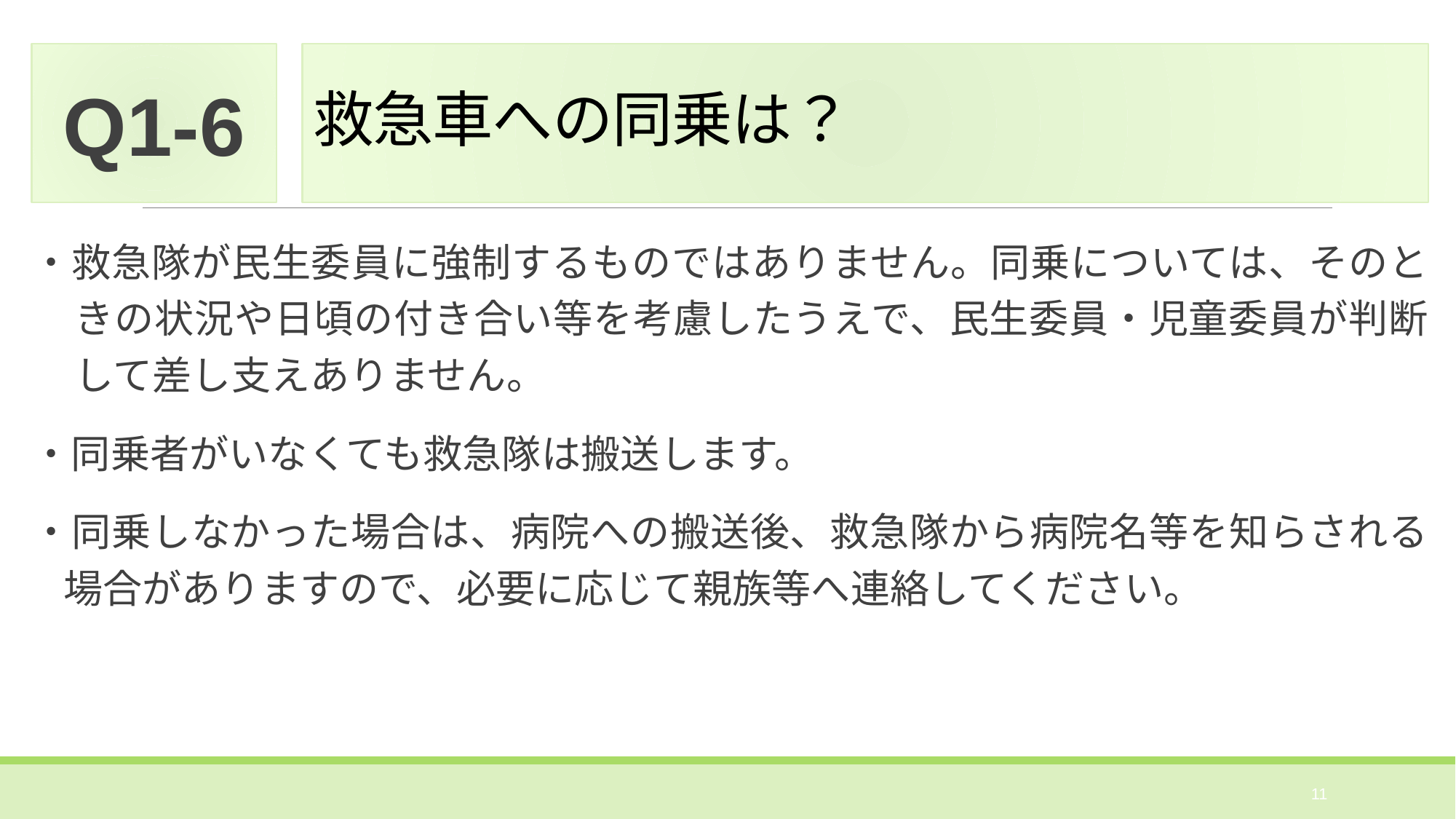

Q1-6
# 救急車への同乗は？
・救急隊が民生委員に強制するものではありません。同乗については、そのときの状況や日頃の付き合い等を考慮したうえで、民生委員・児童委員が判断して差し支えありません。
・同乗者がいなくても救急隊は搬送します。
・同乗しなかった場合は、病院への搬送後、救急隊から病院名等を知らされる場合がありますので、必要に応じて親族等へ連絡してください。

11